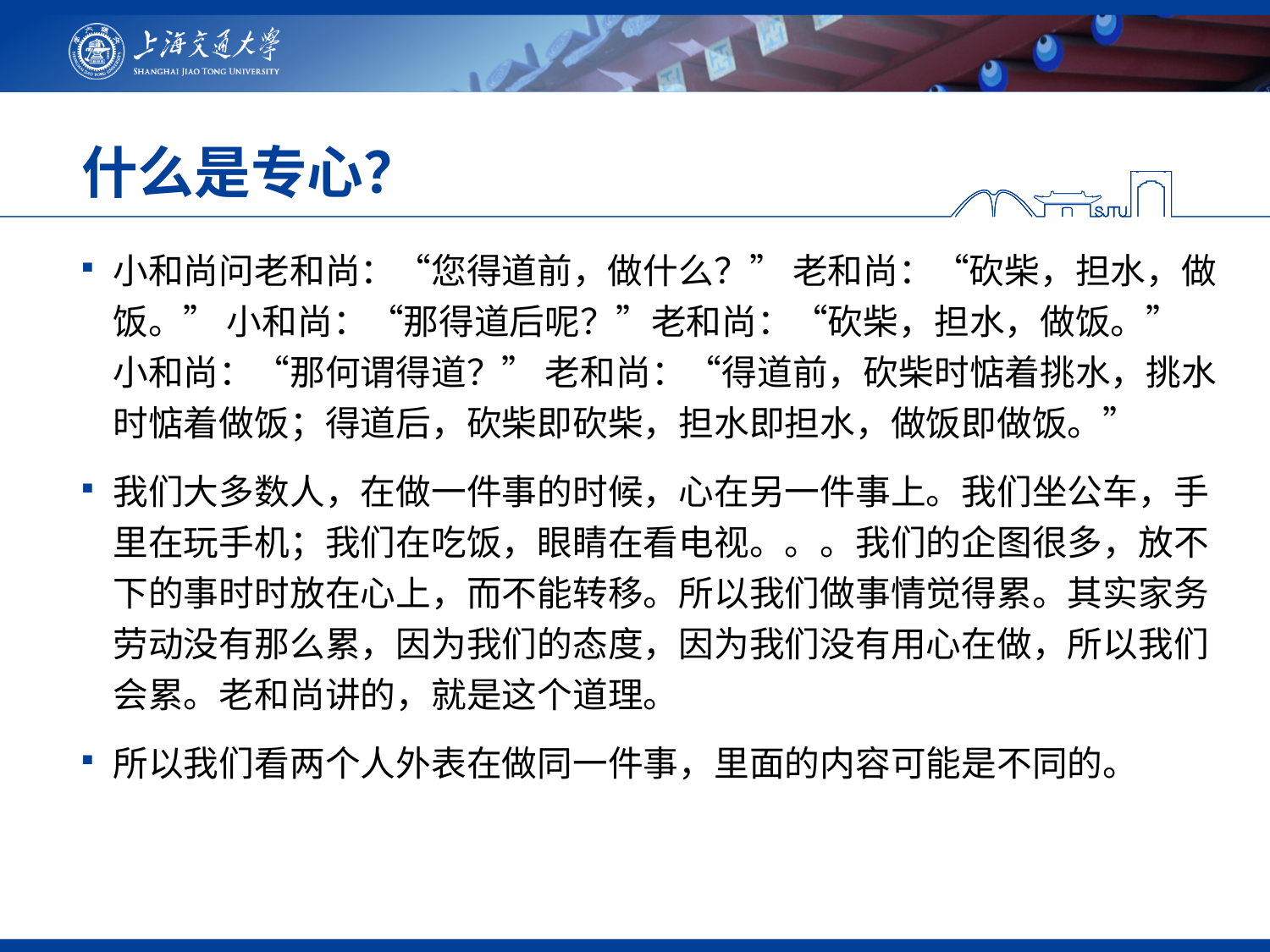

# 什么是专心？
小和尚问老和尚：“您得道前，做什么？” 老和尚：“砍柴，担水，做饭。” 小和尚：“那得道后呢？”老和尚：“砍柴，担水，做饭。” 小和尚：“那何谓得道？” 老和尚：“得道前，砍柴时惦着挑水，挑水时惦着做饭；得道后，砍柴即砍柴，担水即担水，做饭即做饭。”
我们大多数人，在做一件事的时候，心在另一件事上。我们坐公车，手里在玩手机；我们在吃饭，眼睛在看电视。。。我们的企图很多，放不下的事时时放在心上，而不能转移。所以我们做事情觉得累。其实家务劳动没有那么累，因为我们的态度，因为我们没有用心在做，所以我们会累。老和尚讲的，就是这个道理。
所以我们看两个人外表在做同一件事，里面的内容可能是不同的。